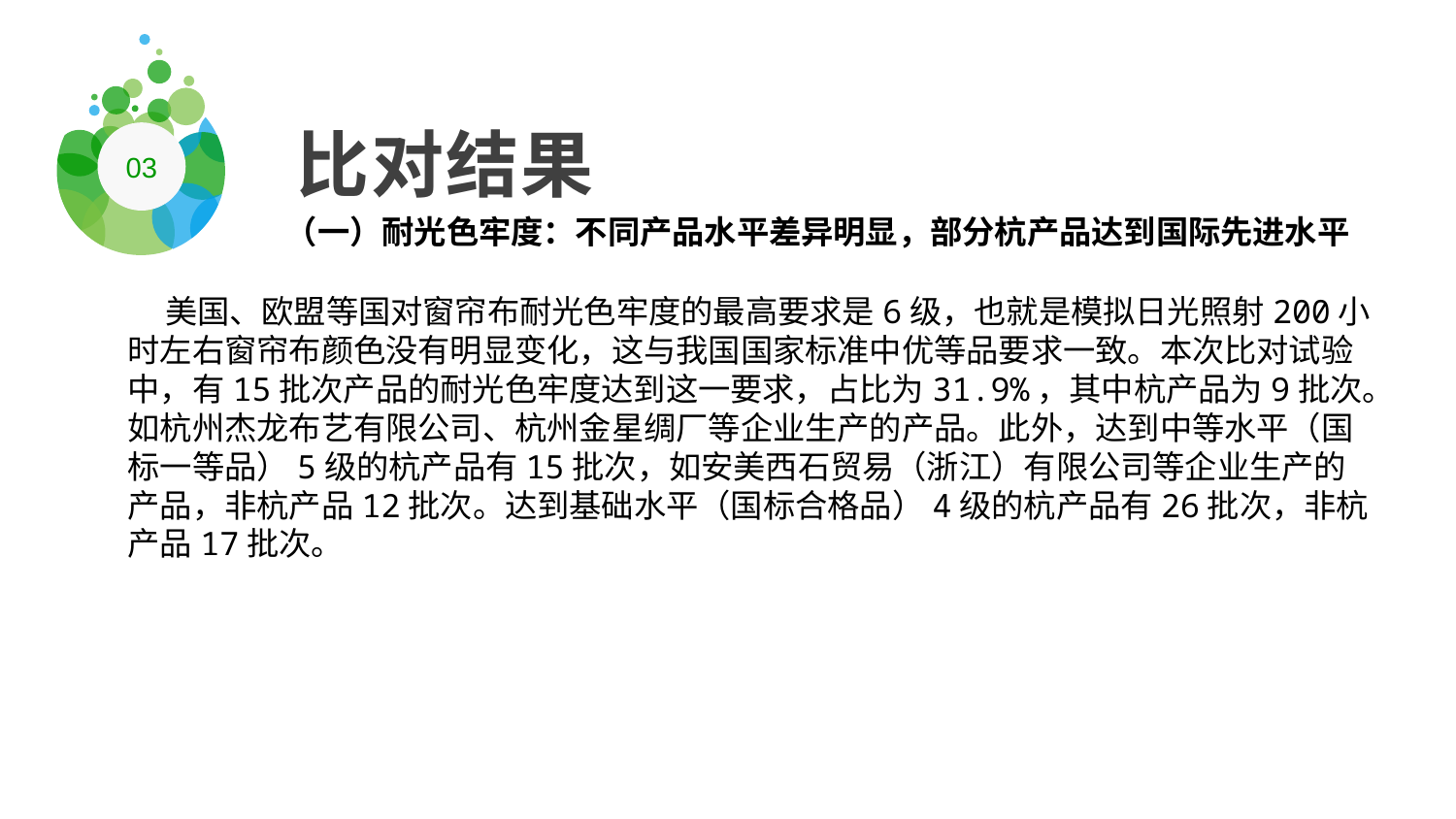

03
比对结果
（一）耐光色牢度：不同产品水平差异明显，部分杭产品达到国际先进水平
    美国、欧盟等国对窗帘布耐光色牢度的最高要求是6级，也就是模拟日光照射200小时左右窗帘布颜色没有明显变化，这与我国国家标准中优等品要求一致。本次比对试验中，有15批次产品的耐光色牢度达到这一要求，占比为31.9%，其中杭产品为9批次。如杭州杰龙布艺有限公司、杭州金星绸厂等企业生产的产品。此外，达到中等水平（国标一等品）5级的杭产品有15批次，如安美西石贸易（浙江）有限公司等企业生产的产品，非杭产品12批次。达到基础水平（国标合格品）4级的杭产品有26批次，非杭产品17批次。